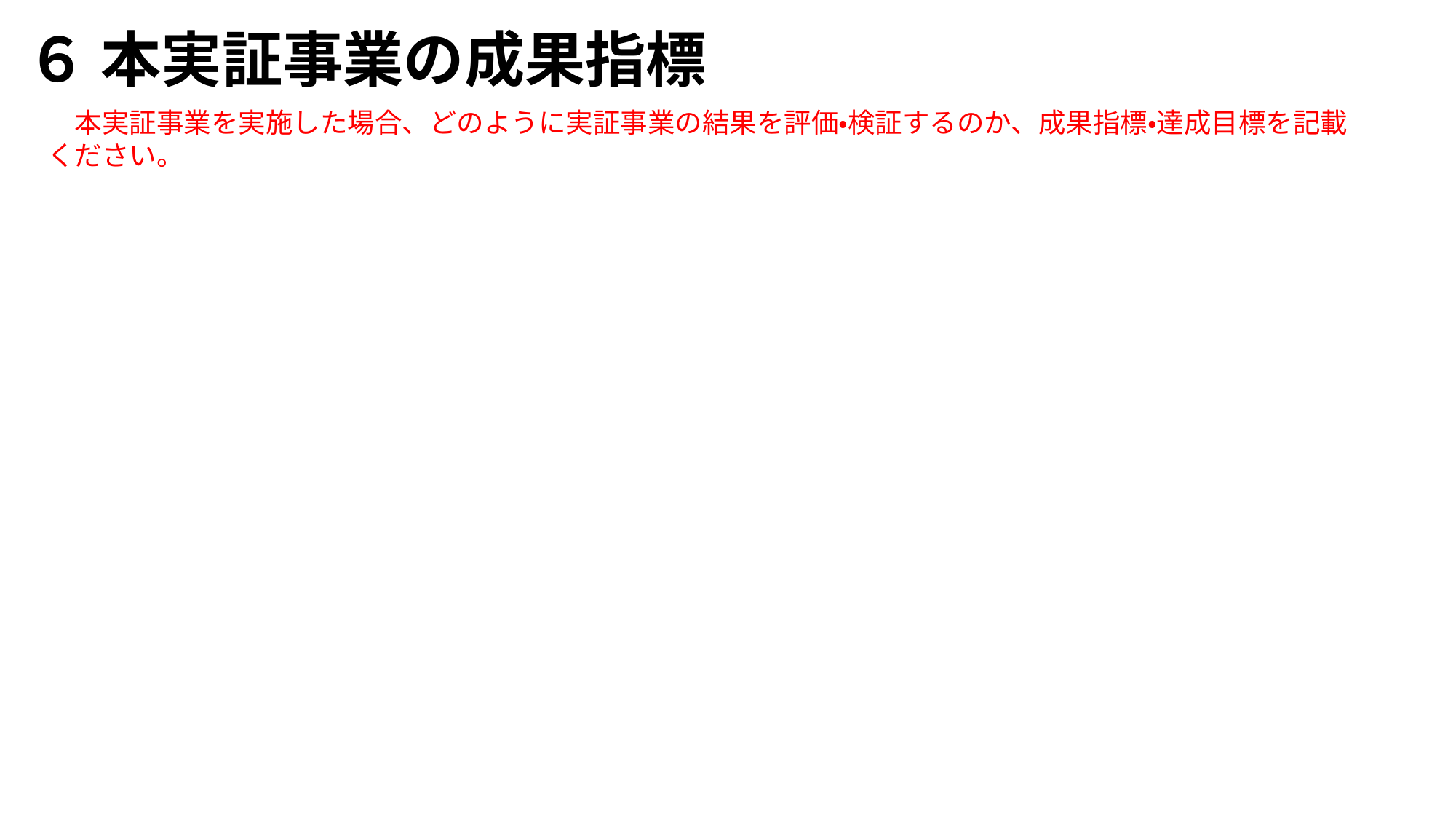

６ 本実証事業の成果指標
　本実証事業を実施した場合、どのように実証事業の結果を評価・検証するのか、成果指標・達成目標を記載
ください。